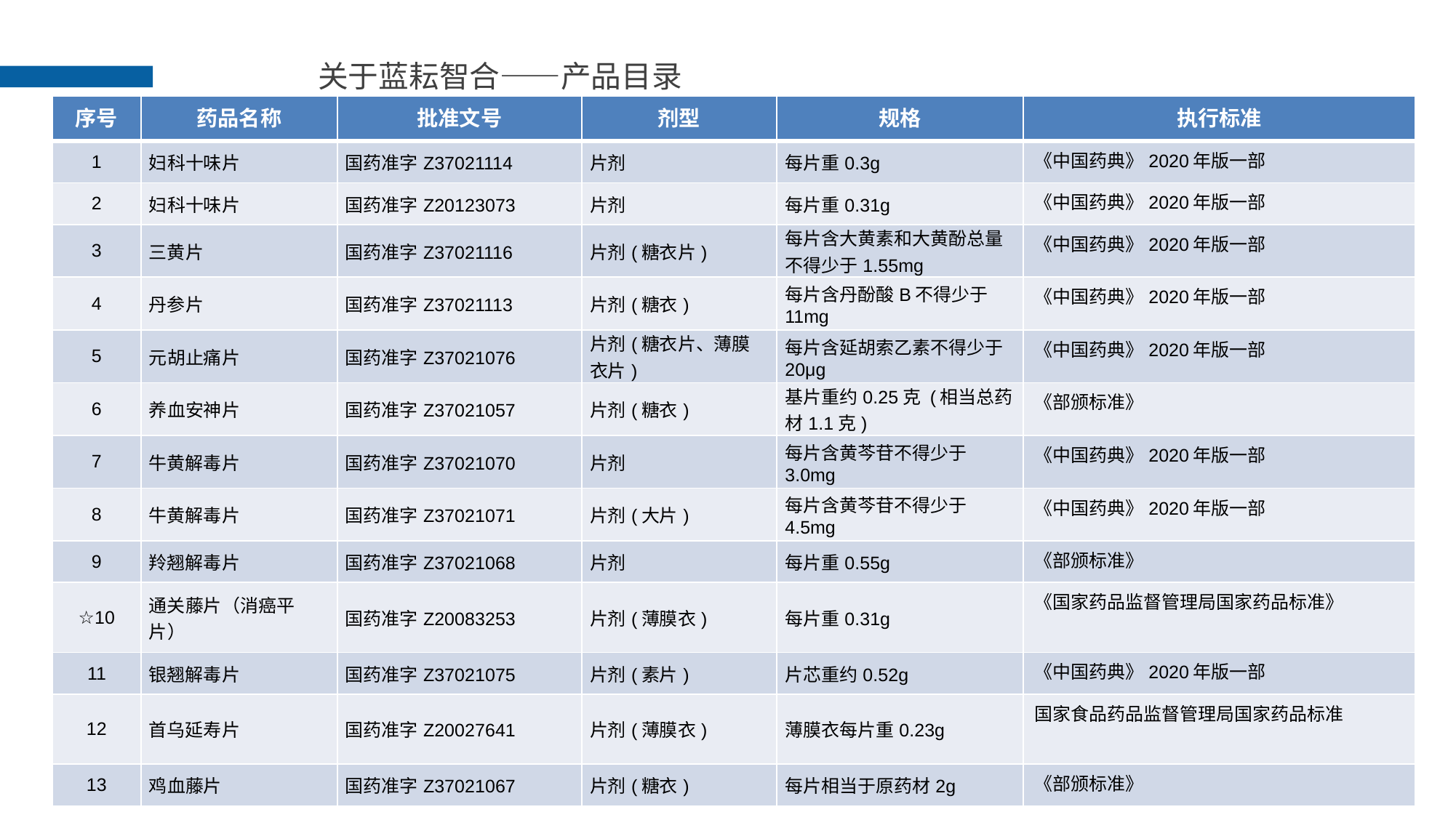

关于蓝耘智合——产品目录  ______________________________________________________

| 序号 | 药品名称 | 批准文号 | 剂型 | 规格 | 执行标准 |
| --- | --- | --- | --- | --- | --- |
| 1 | 妇科十味片 | 国药准字Z37021114 | 片剂 | 每片重0.3g | 《中国药典》2020年版一部 |
| 2 | 妇科十味片 | 国药准字Z20123073 | 片剂 | 每片重0.31g | 《中国药典》2020年版一部 |
| 3 | 三黄片 | 国药准字Z37021116 | 片剂(糖衣片) | 每片含大黄素和大黄酚总量不得少于1.55mg | 《中国药典》2020年版一部 |
| 4 | 丹参片 | 国药准字Z37021113 | 片剂(糖衣) | 每片含丹酚酸B不得少于11mg | 《中国药典》2020年版一部 |
| 5 | 元胡止痛片 | 国药准字Z37021076 | 片剂(糖衣片、薄膜衣片) | 每片含延胡索乙素不得少于20μg | 《中国药典》2020年版一部 |
| 6 | 养血安神片 | 国药准字Z37021057 | 片剂(糖衣) | 基片重约0.25克 (相当总药材1.1克) | 《部颁标准》 |
| 7 | 牛黄解毒片 | 国药准字Z37021070 | 片剂 | 每片含黄芩苷不得少于3.0mg | 《中国药典》2020年版一部 |
| 8 | 牛黄解毒片 | 国药准字Z37021071 | 片剂(大片) | 每片含黄芩苷不得少于4.5mg | 《中国药典》2020年版一部 |
| 9 | 羚翘解毒片 | 国药准字Z37021068 | 片剂 | 每片重0.55g | 《部颁标准》 |
| ☆10 | 通关藤片（消癌平片） | 国药准字Z20083253 | 片剂(薄膜衣) | 每片重0.31g | 《国家药品监督管理局国家药品标准》 |
| 11 | 银翘解毒片 | 国药准字Z37021075 | 片剂(素片) | 片芯重约0.52g | 《中国药典》2020年版一部 |
| 12 | 首乌延寿片 | 国药准字Z20027641 | 片剂(薄膜衣) | 薄膜衣每片重0.23g | 国家食品药品监督管理局国家药品标准 |
| 13 | 鸡血藤片 | 国药准字Z37021067 | 片剂(糖衣) | 每片相当于原药材2g | 《部颁标准》 |